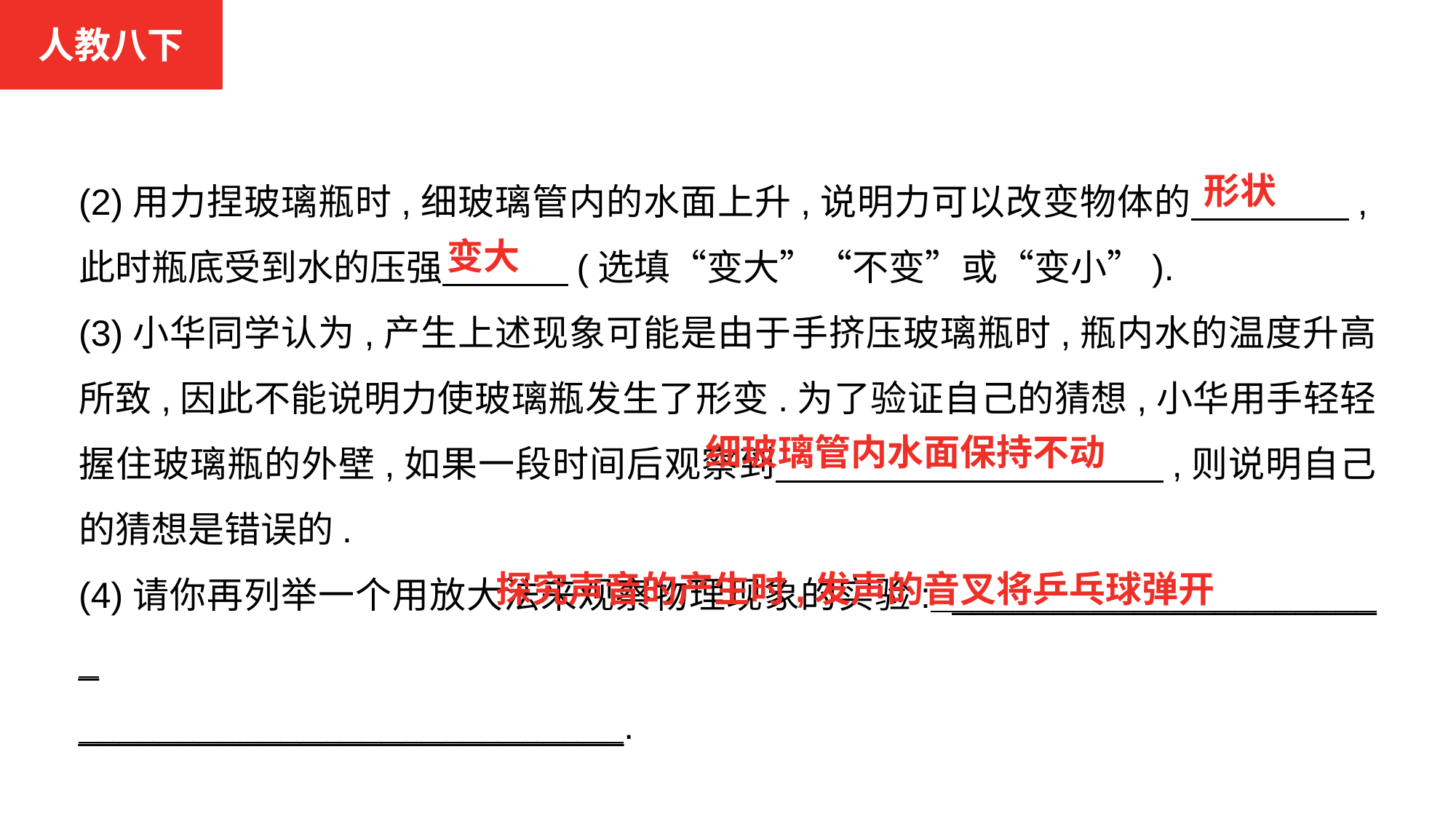

人教八下
(2)用力捏玻璃瓶时,细玻璃管内的水面上升,说明力可以改变物体的　 　　　,此时瓶底受到水的压强　　  　(选填“变大”“不变”或“变小”).
(3)小华同学认为,产生上述现象可能是由于手挤压玻璃瓶时,瓶内水的温度升高所致,因此不能说明力使玻璃瓶发生了形变.为了验证自己的猜想,小华用手轻轻握住玻璃瓶的外壁,如果一段时间后观察到　　      　　　　　　　,则说明自己的猜想是错误的.
(4)请你再列举一个用放大法来观察物理现象的实验:  _____________________ _
___________________________.
形状
变大
细玻璃管内水面保持不动
                                            探究声音的产生时,发声的音叉将乒乓球弹开